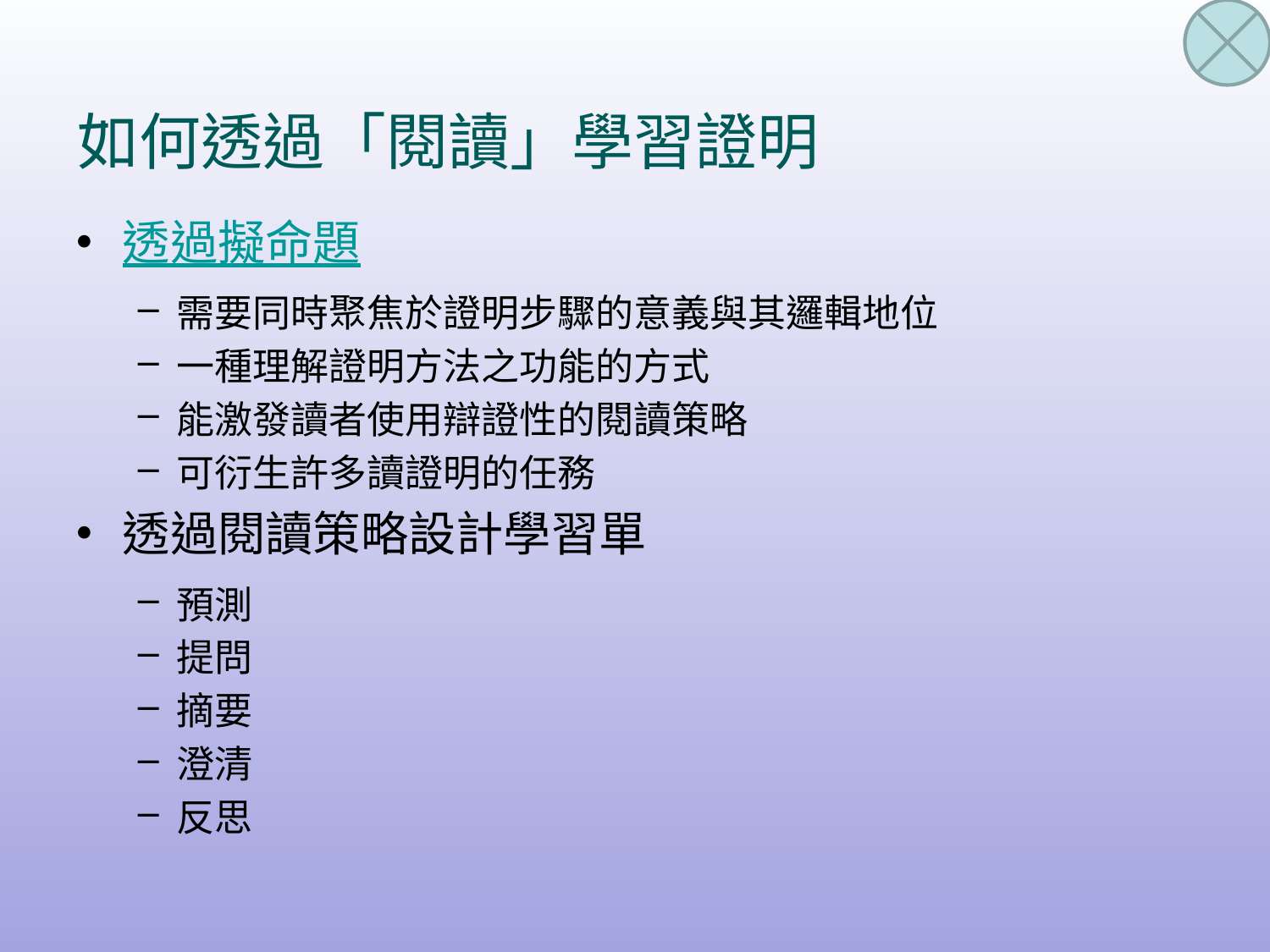

# 如何透過「閱讀」學習證明
透過擬命題
需要同時聚焦於證明步驟的意義與其邏輯地位
一種理解證明方法之功能的方式
能激發讀者使用辯證性的閱讀策略
可衍生許多讀證明的任務
透過閱讀策略設計學習單
預測
提問
摘要
澄清
反思